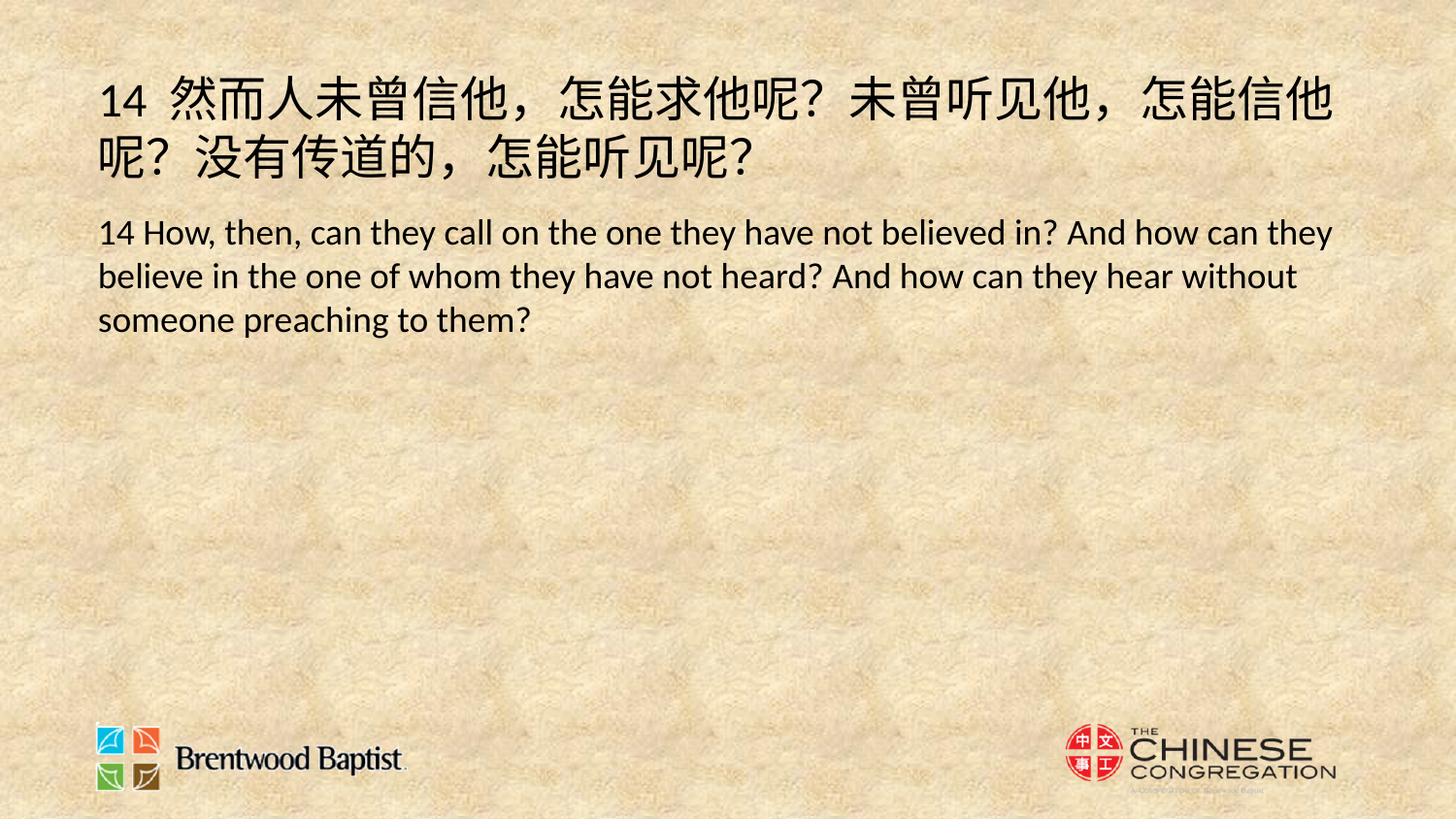

14 然而人未曾信他，怎能求他呢？未曾听见他，怎能信他呢？没有传道的，怎能听见呢？

14 How, then, can they call on the one they have not believed in? And how can they believe in the one of whom they have not heard? And how can they hear without someone preaching to them?